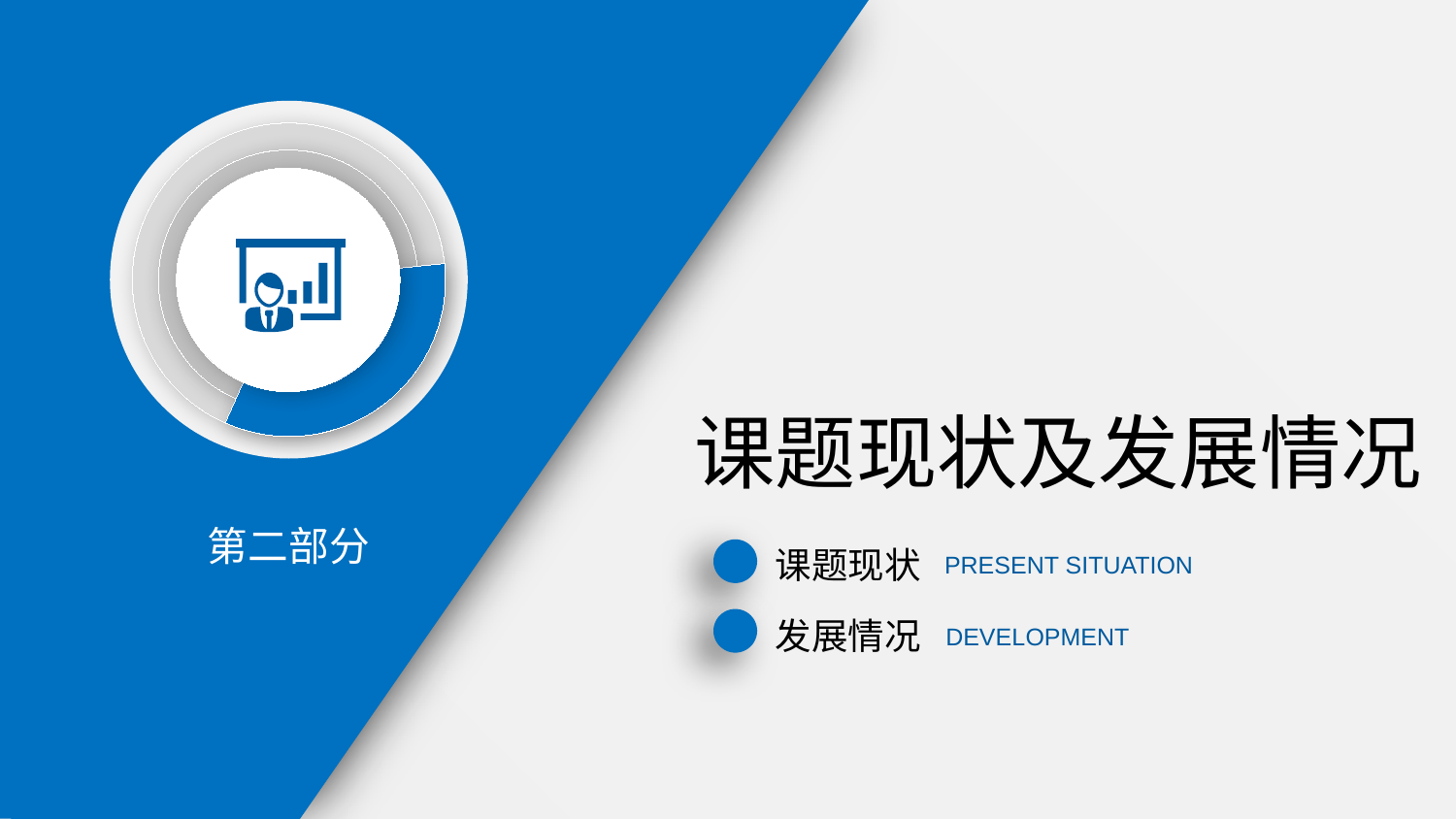

课题现状及发展情况
第二部分
课题现状

PRESENT SITUATION
发展情况

DEVELOPMENT